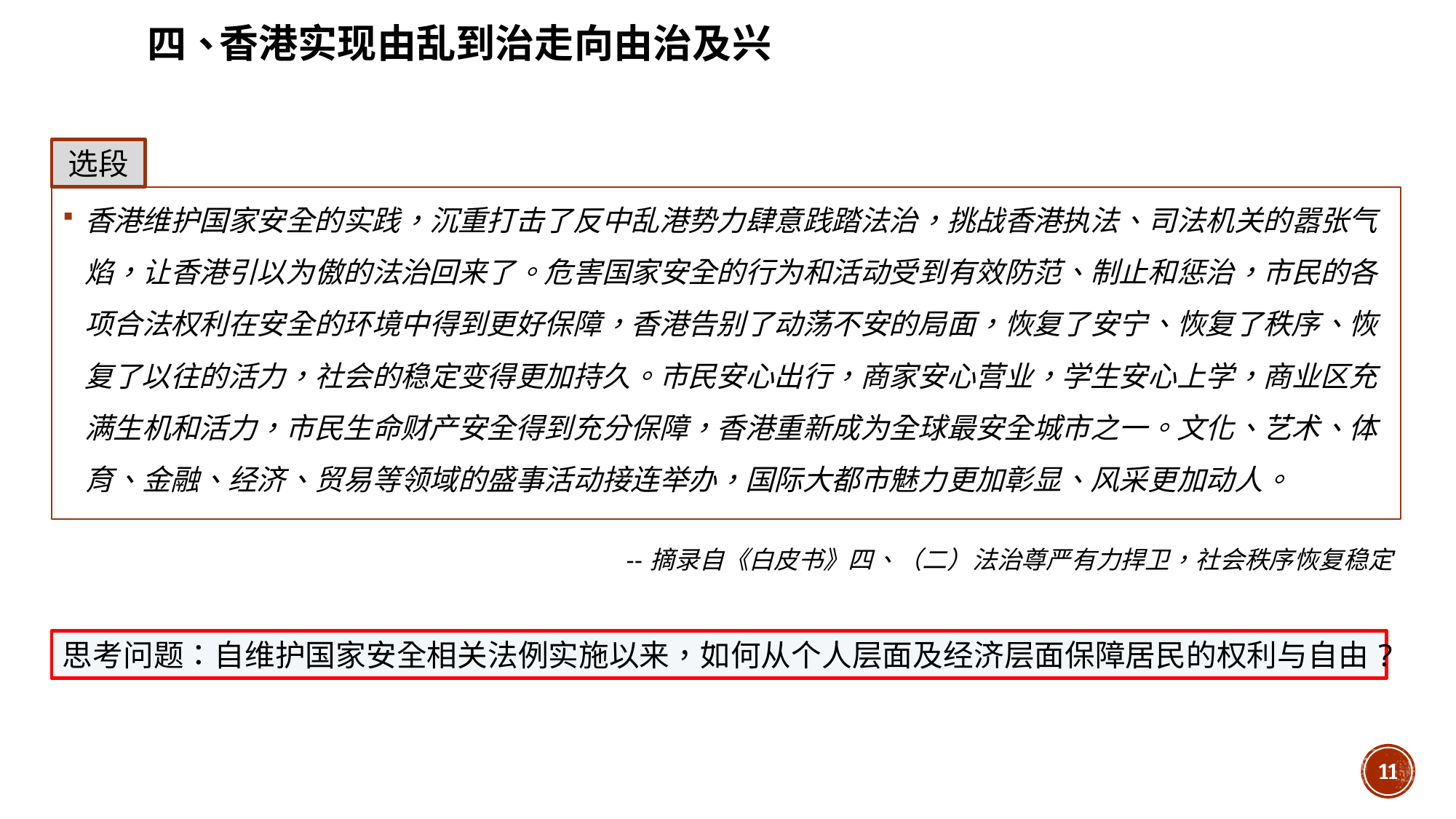

四、
香港实现由乱到治走向由治及兴
选段
香港维护国家安全的实践，沉重打击了反中乱港势力肆意践踏法治，挑战香港执法、司法机关的嚣张气焰，让香港引以为傲的法治回来了。危害国家安全的行为和活动受到有效防范、制止和惩治，市民的各项合法权利在安全的环境中得到更好保障，香港告别了动荡不安的局面，恢复了安宁、恢复了秩序、恢复了以往的活力，社会的稳定变得更加持久。市民安心出行，商家安心营业，学生安心上学，商业区充满生机和活力，市民生命财产安全得到充分保障，香港重新成为全球最安全城市之一。文化、艺术、体育、金融、经济、贸易等领域的盛事活动接连举办，国际大都市魅力更加彰显、风采更加动人。

-- 摘录自《白皮书》四、（二）法治尊严有力捍卫，社会秩序恢复稳定
思考问题：自维护国家安全相关法例实施以来，如何从个人层面及经济层面保障居民的权利与自由?
11